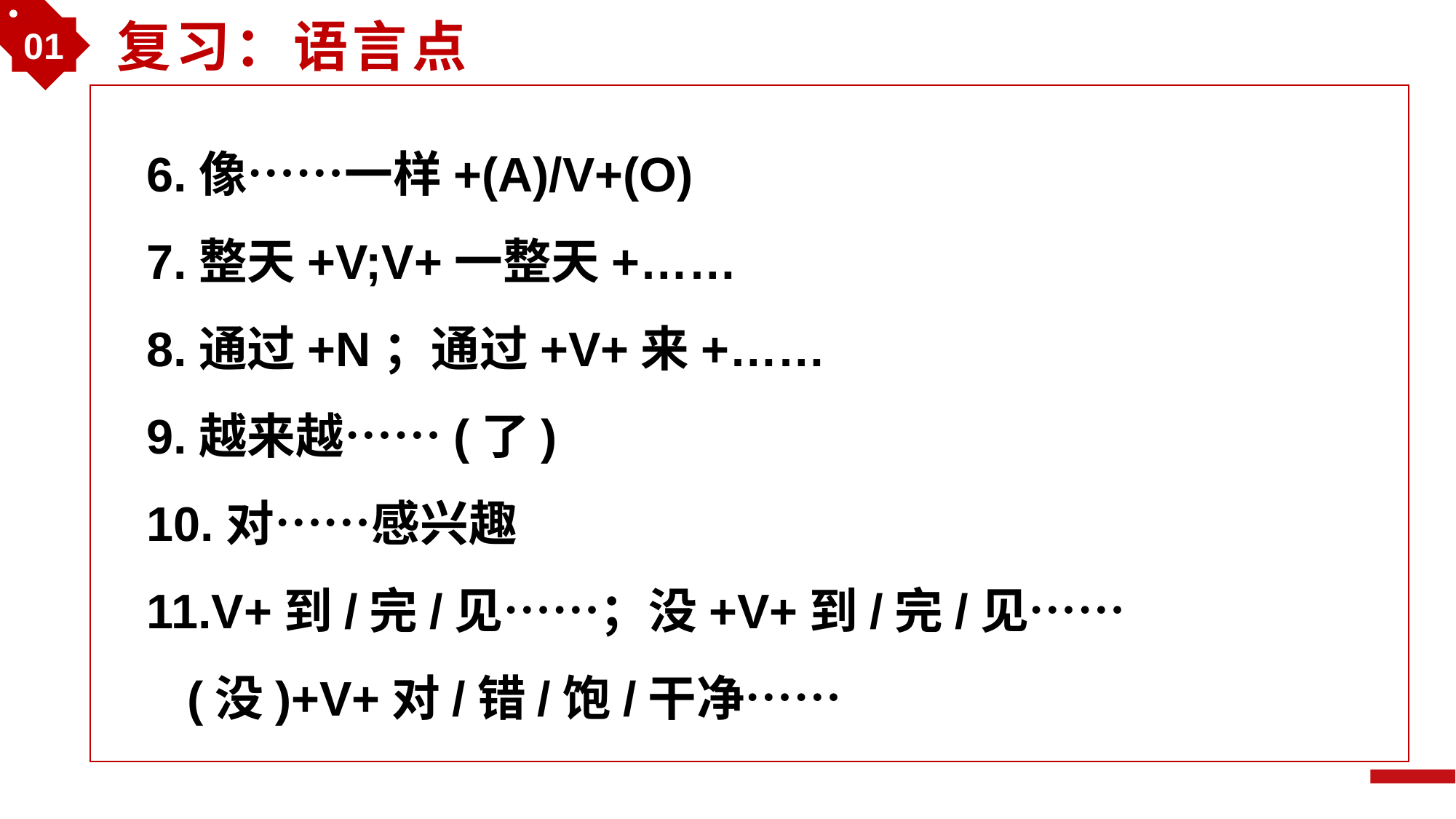

01
复习：语言点

6.像……一样+(A)/V+(O)
7.整天+V;V+一整天+……
8.通过+N；通过+V+来+……
9.越来越……(了)
10.对……感兴趣
11.V+到/完/见……；没+V+到/完/见……
   (没)+V+对/错/饱/干净……